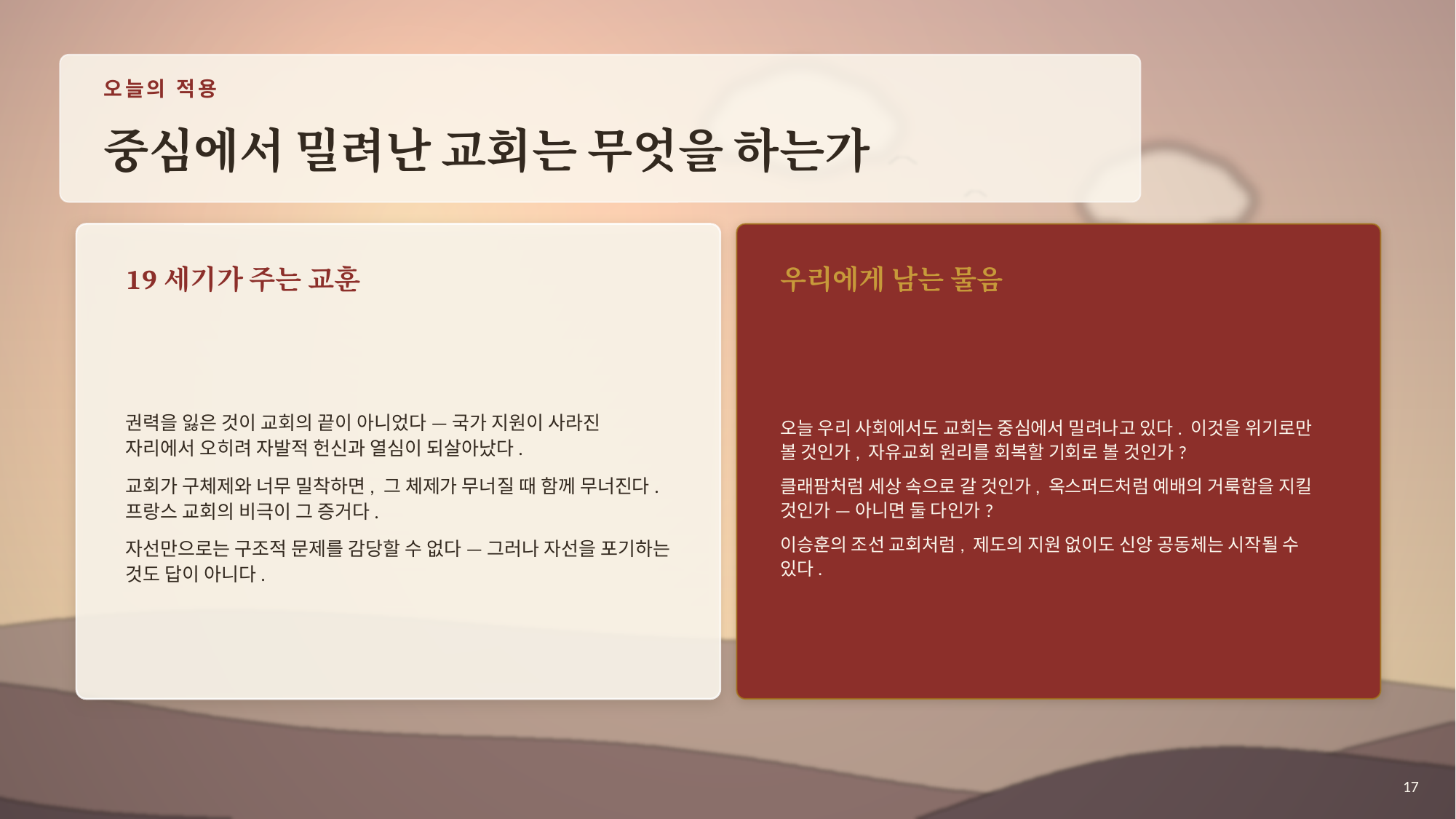

오늘의 적용
중심에서 밀려난 교회는 무엇을 하는가

19세기가 주는 교훈
우리에게 남는 물음
권력을 잃은 것이 교회의 끝이 아니었다 — 국가 지원이 사라진 자리에서 오히려 자발적 헌신과 열심이 되살아났다.
교회가 구체제와 너무 밀착하면, 그 체제가 무너질 때 함께 무너진다. 프랑스 교회의 비극이 그 증거다.
자선만으로는 구조적 문제를 감당할 수 없다 — 그러나 자선을 포기하는 것도 답이 아니다.
오늘 우리 사회에서도 교회는 중심에서 밀려나고 있다. 이것을 위기로만 볼 것인가, 자유교회 원리를 회복할 기회로 볼 것인가?
클래팜처럼 세상 속으로 갈 것인가, 옥스퍼드처럼 예배의 거룩함을 지킬 것인가 — 아니면 둘 다인가?
이승훈의 조선 교회처럼, 제도의 지원 없이도 신앙 공동체는 시작될 수 있다.
17